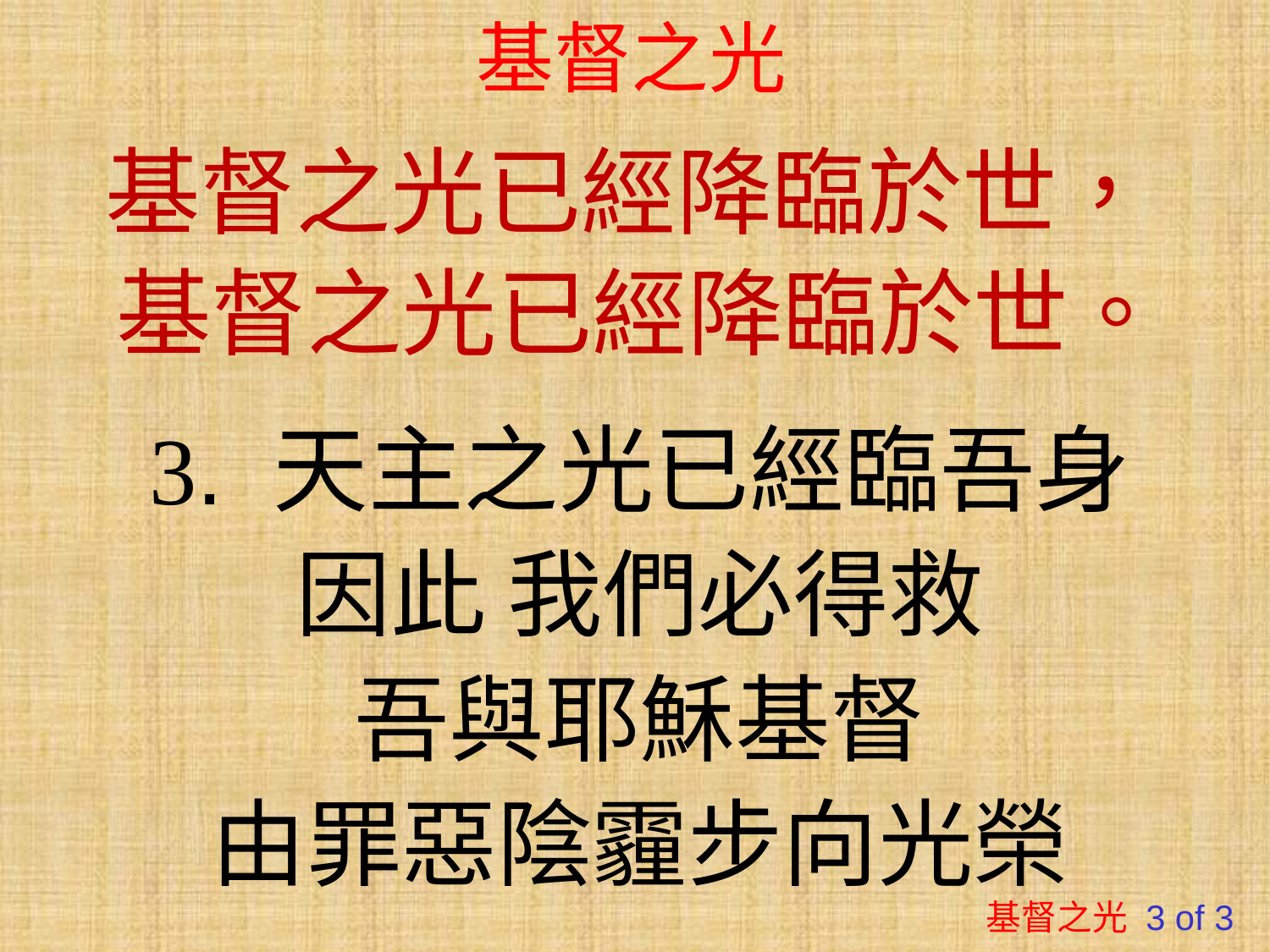

# 基督之光
基督之光已經降臨於世，
基督之光已經降臨於世。
3. 天主之光已經臨吾身
因此 我們必得救
吾與耶穌基督
由罪惡陰霾步向光榮
基督之光 3 of 3